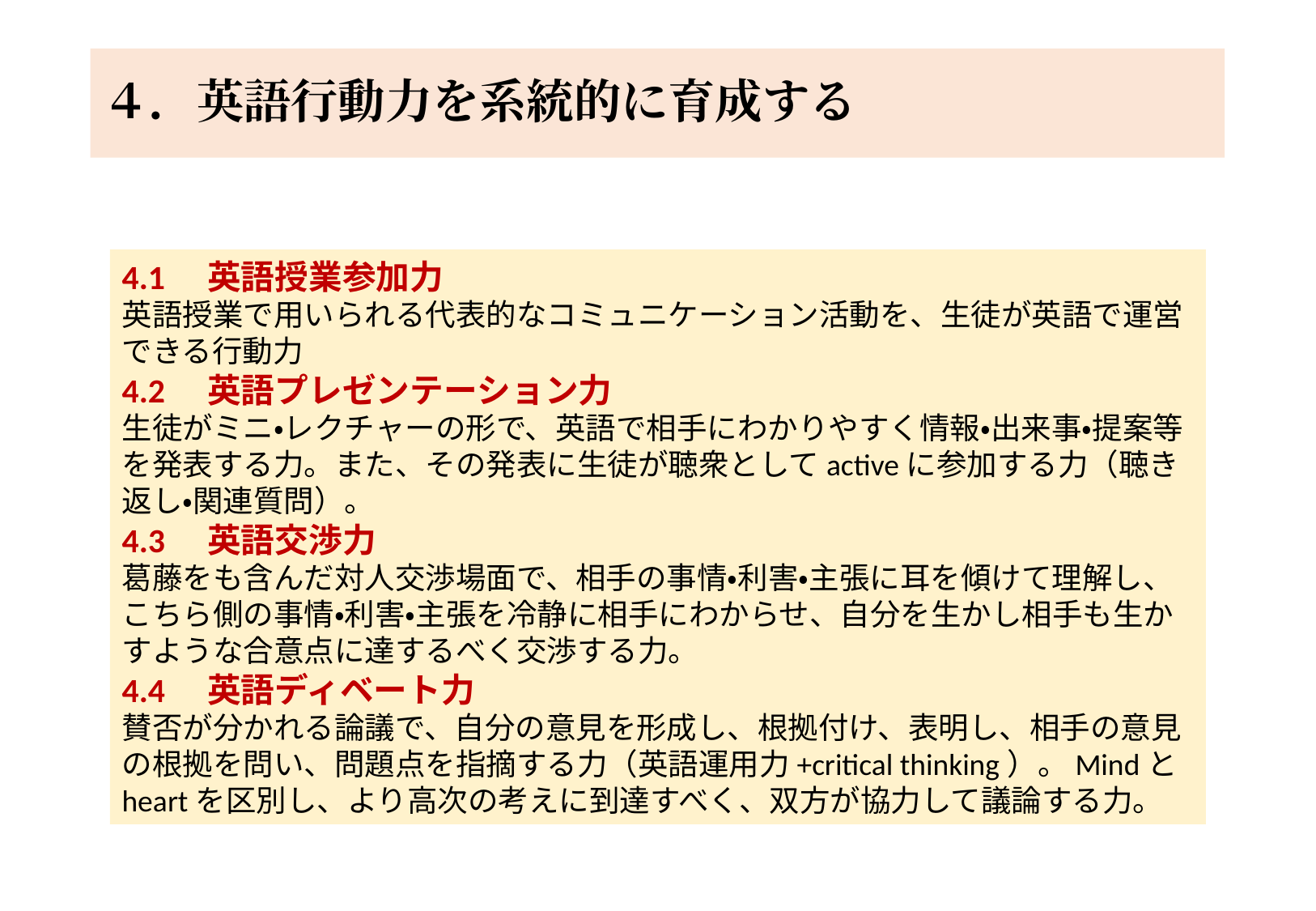

# ４．英語行動力を系統的に育成する
4.1　英語授業参加力
英語授業で用いられる代表的なコミュニケーション活動を、生徒が英語で運営できる行動力
4.2　英語プレゼンテーション力
生徒がミニ・レクチャーの形で、英語で相手にわかりやすく情報・出来事・提案等を発表する力。また、その発表に生徒が聴衆としてactiveに参加する力（聴き返し・関連質問）。
4.3　英語交渉力
葛藤をも含んだ対人交渉場面で、相手の事情・利害・主張に耳を傾けて理解し、こちら側の事情・利害・主張を冷静に相手にわからせ、自分を生かし相手も生かすような合意点に達するべく交渉する力。
4.4　英語ディベート力
賛否が分かれる論議で、自分の意見を形成し、根拠付け、表明し、相手の意見の根拠を問い、問題点を指摘する力（英語運用力+critical thinking）。Mindとheartを区別し、より高次の考えに到達すべく、双方が協力して議論する力。